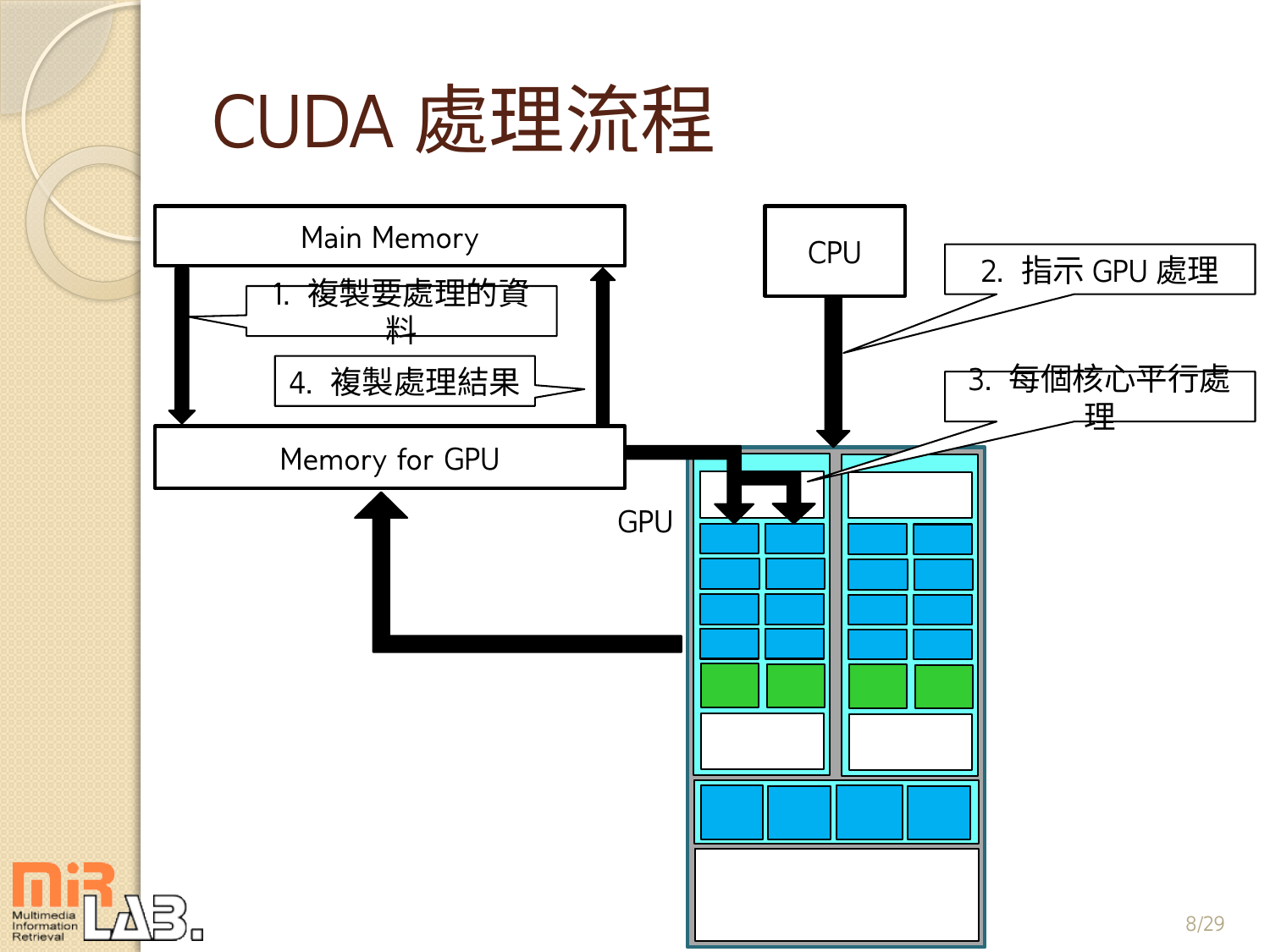

# CUDA處理流程
Main Memory
CPU
2. 指示GPU處理

1. 複製要處理的資料

4. 複製處理結果
3. 每個核心平行處理
Memory for GPU

GPU